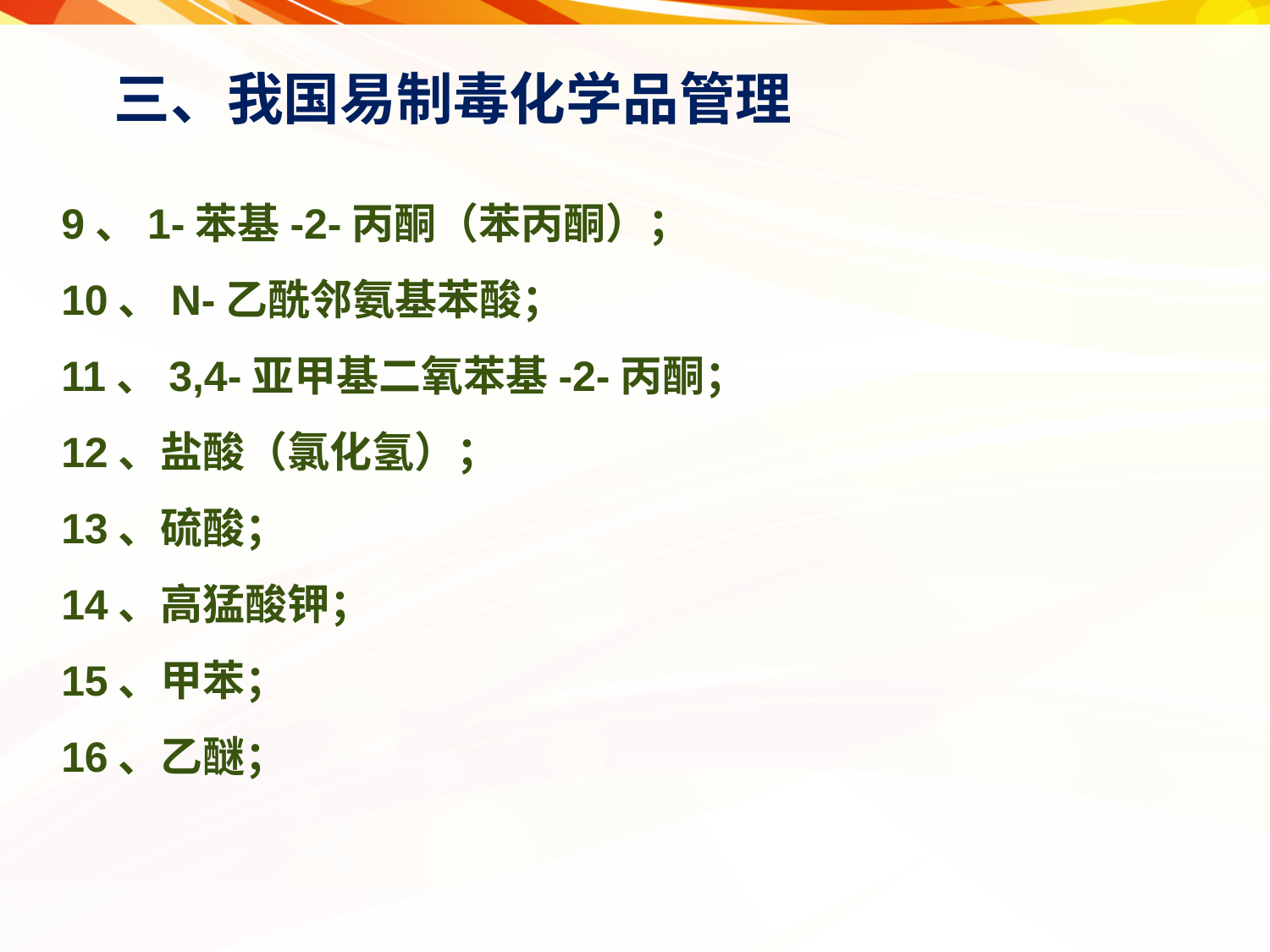

三、我国易制毒化学品管理
9、1-苯基-2-丙酮（苯丙酮）；
10、N-乙酰邻氨基苯酸；
11、3,4-亚甲基二氧苯基-2-丙酮；
12、盐酸（氯化氢）；
13、硫酸；
14、高猛酸钾；
15、甲苯；
16、乙醚；